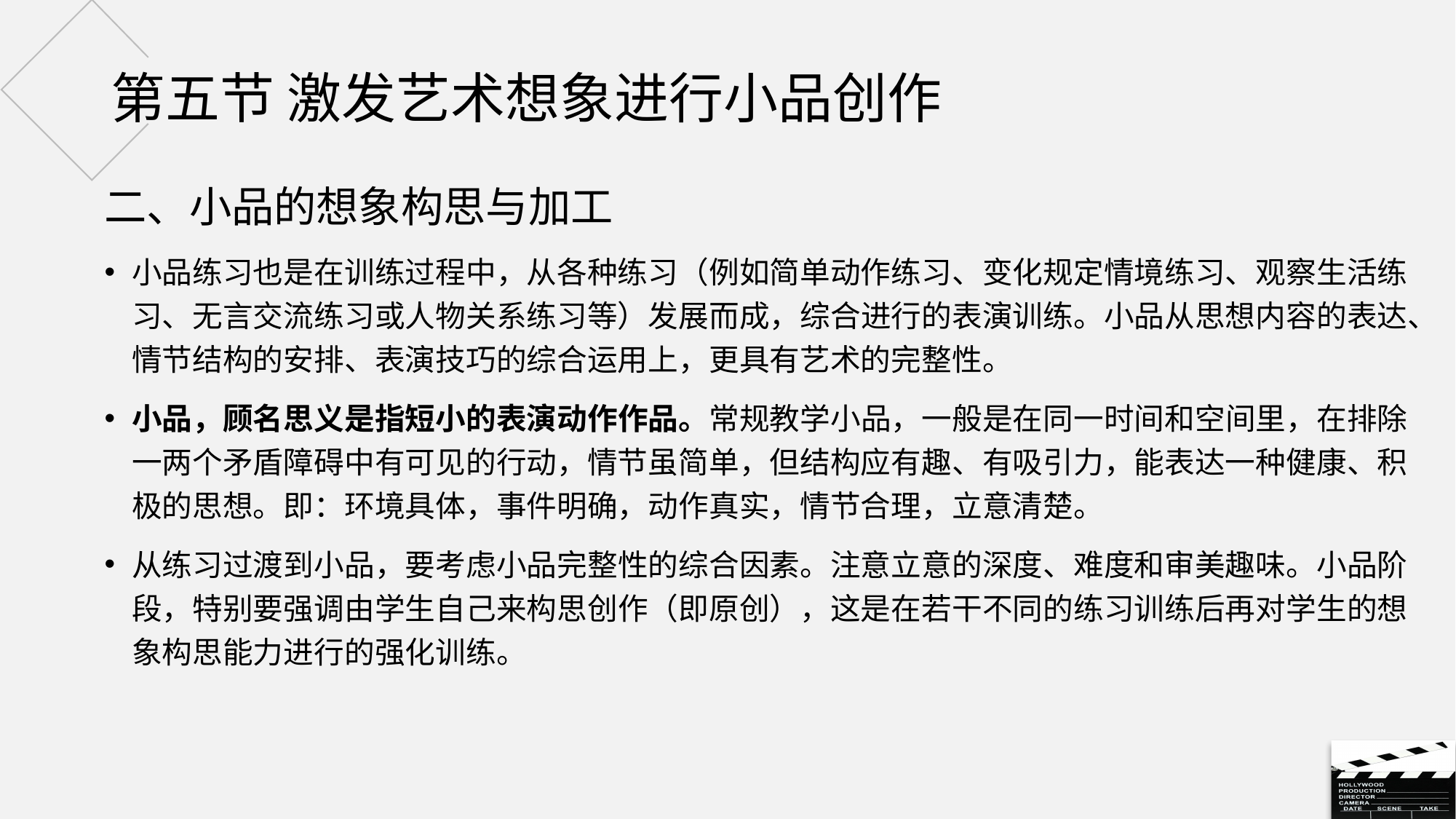

# 第五节 激发艺术想象进行小品创作
二、小品的想象构思与加工
小品练习也是在训练过程中，从各种练习（例如简单动作练习、变化规定情境练习、观察生活练习、无言交流练习或人物关系练习等）发展而成，综合进行的表演训练。小品从思想内容的表达、情节结构的安排、表演技巧的综合运用上，更具有艺术的完整性。
小品，顾名思义是指短小的表演动作作品。常规教学小品，一般是在同一时间和空间里，在排除一两个矛盾障碍中有可见的行动，情节虽简单，但结构应有趣、有吸引力，能表达一种健康、积极的思想。即：环境具体，事件明确，动作真实，情节合理，立意清楚。
从练习过渡到小品，要考虑小品完整性的综合因素。注意立意的深度、难度和审美趣味。小品阶段，特别要强调由学生自己来构思创作（即原创），这是在若干不同的练习训练后再对学生的想象构思能力进行的强化训练。